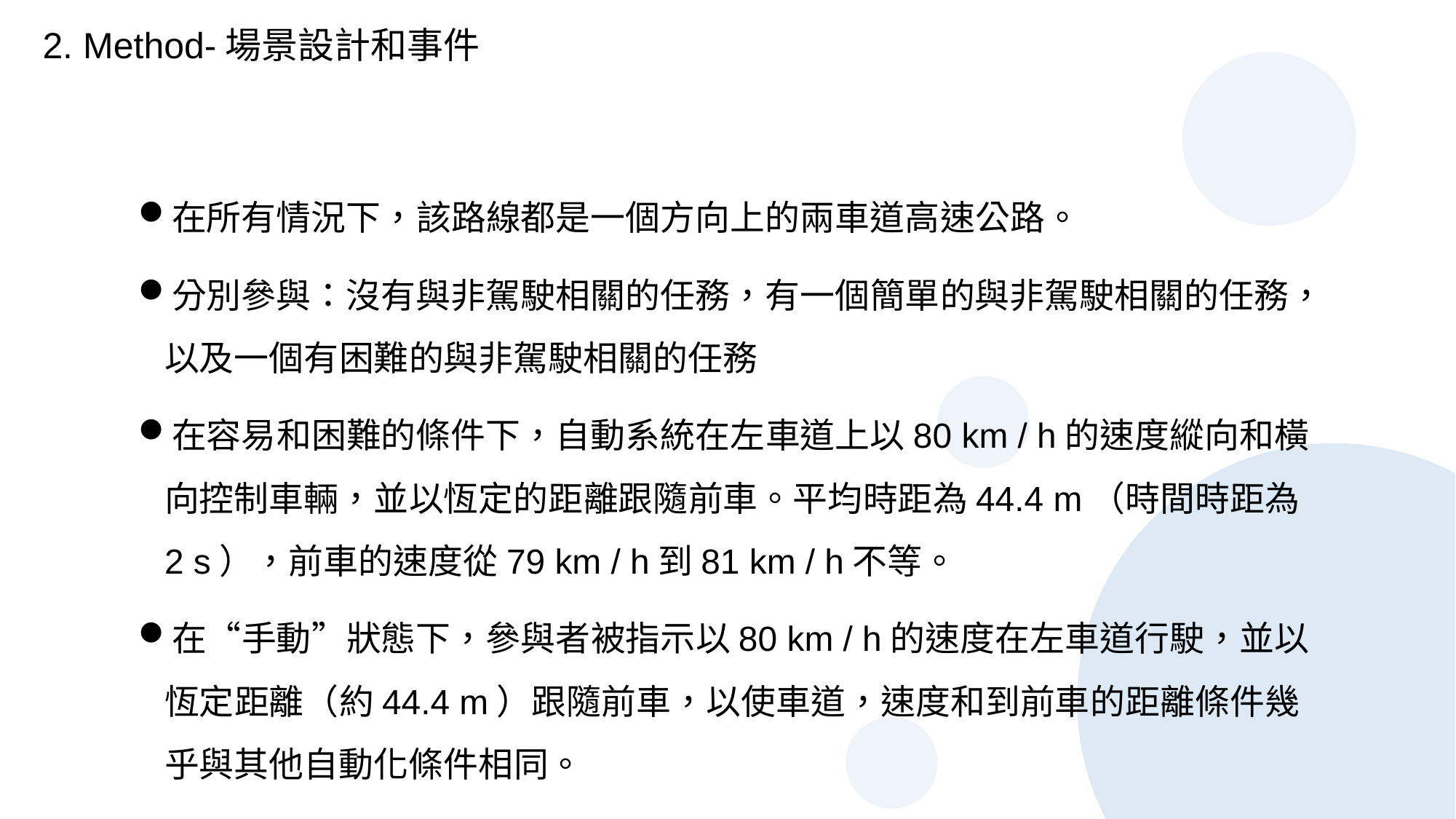

2. Method-場景設計和事件

在所有情況下，該路線都是一個方向上的兩車道高速公路。
分別參與：沒有與非駕駛相關的任務，有一個簡單的與非駕駛相關的任務，以及一個有困難的與非駕駛相關的任務
在容易和困難的條件下，自動系統在左車道上以80 km / h的速度縱向和橫向控制車輛，並以恆定的距離跟隨前車。平均時距為44.4 m（時間時距為2 s），前車的速度從79 km / h到81 km / h不等。
在“手動”狀態下，參與者被指示以80 km / h的速度在左車道行駛，並以恆定距離（約44.4 m）跟隨前車，以使車道，速度和到前車的距離條件幾乎與其他自動化條件相同。